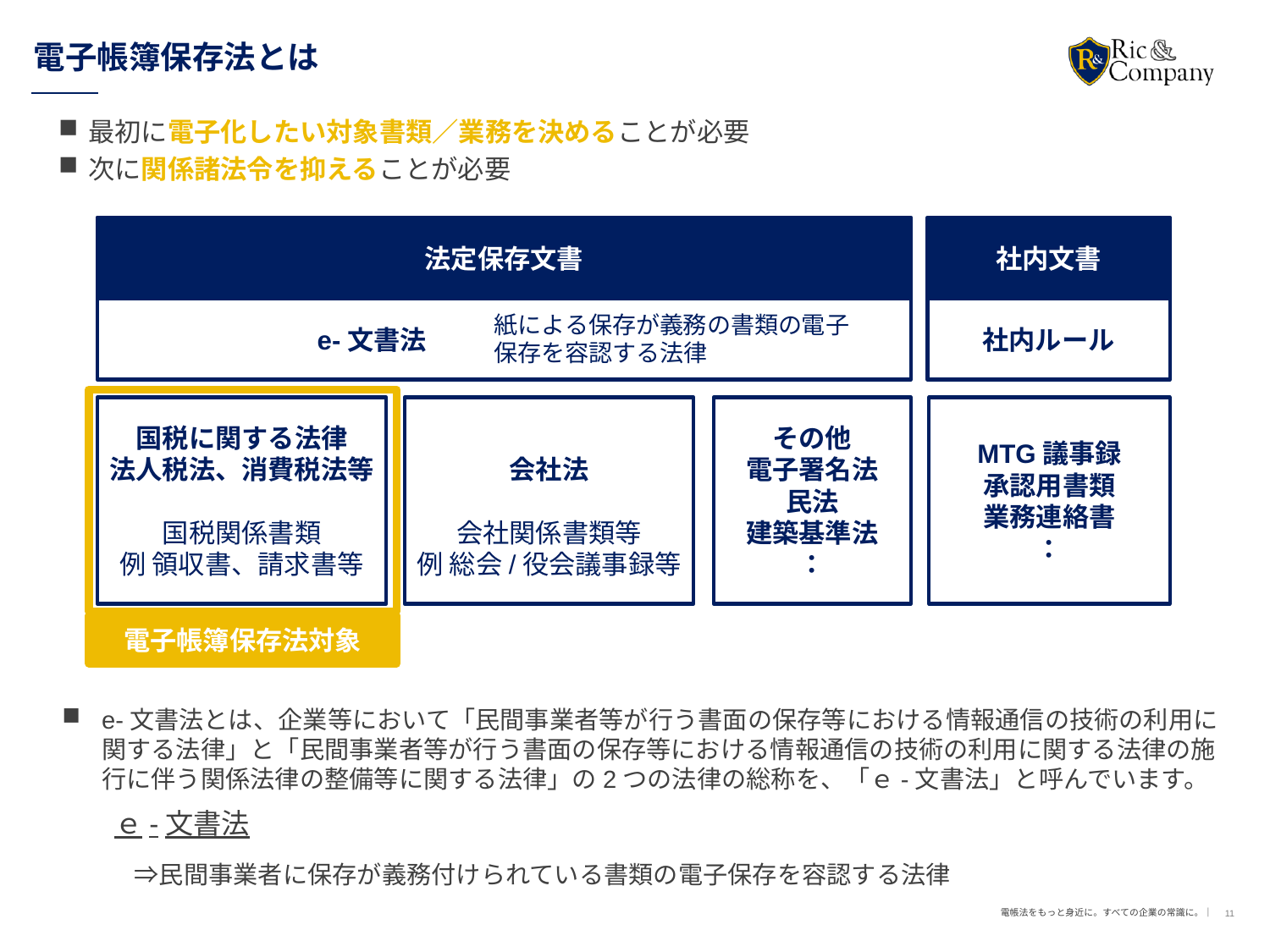

# 電子帳簿保存法とは
最初に電子化したい対象書類／業務を決めることが必要
次に関係諸法令を抑えることが必要
法定保存文書
社内文書
e-文書法
社内ルール
紙による保存が義務の書類の電子保存を容認する法律

国税に関する法律
法人税法、消費税法等
国税関係書類
例 領収書、請求書等
会社法
会社関係書類等
例 総会/役会議事録等
その他
電子署名法
民法
建築基準法
：
MTG議事録
承認用書類
業務連絡書
：
電子帳簿保存法対象
e-文書法とは、企業等において「民間事業者等が行う書面の保存等における情報通信の技術の利用に関する法律」と「民間事業者等が行う書面の保存等における情報通信の技術の利用に関する法律の施行に伴う関係法律の整備等に関する法律」の2つの法律の総称を、「ｅ-文書法」と呼んでいます。

 ｅ-文書法
　⇒民間事業者に保存が義務付けられている書類の電子保存を容認する法律